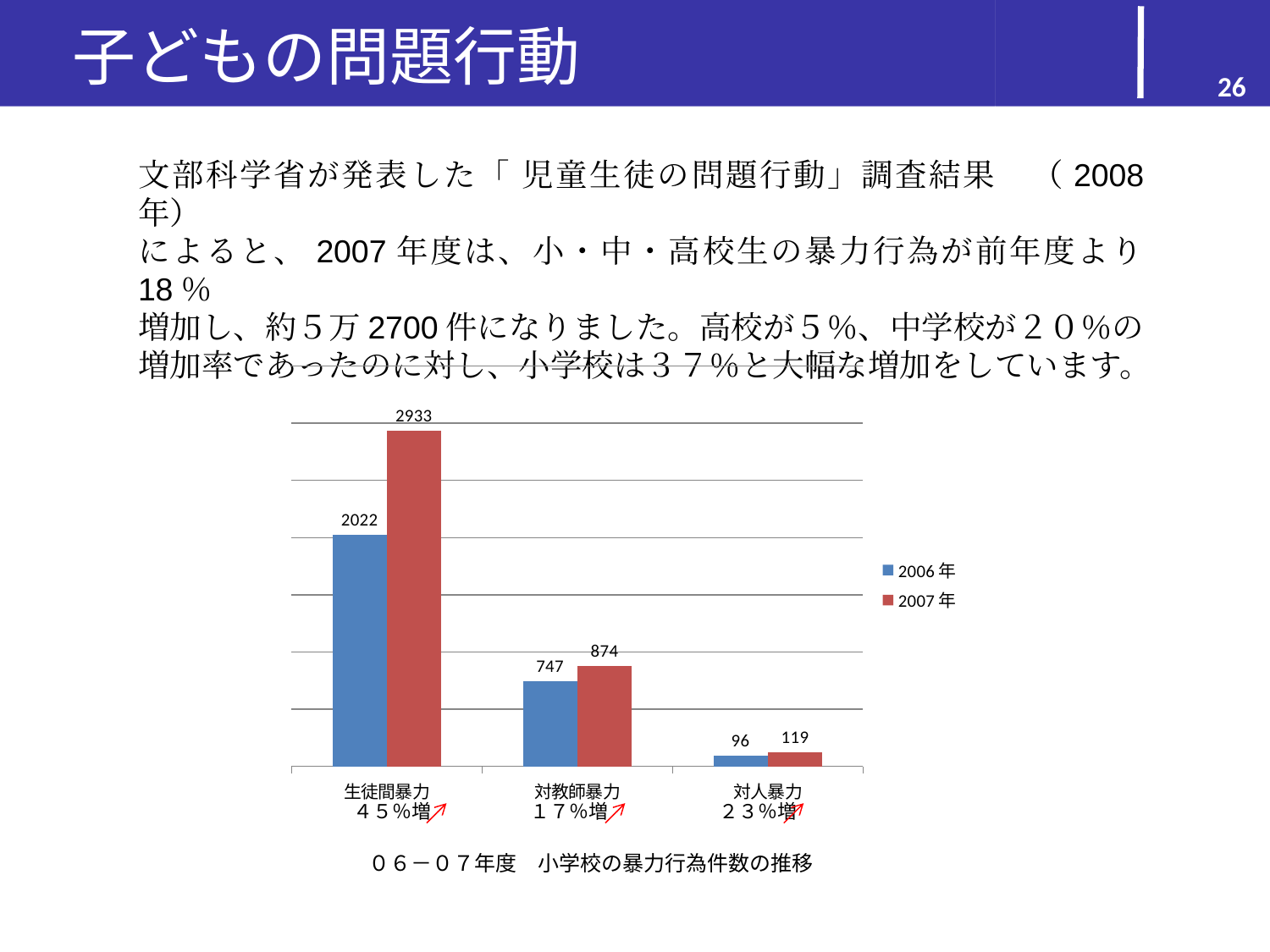

# 子どもの問題行動
26
文部科学省が発表した「 児童生徒の問題行動」調査結果　（2008年）
によると、2007年度は、小・中・高校生の暴力行為が前年度より18％
増加し、約５万2700件になりました。高校が５％、中学校が２０％の
増加率であったのに対し、小学校は３７％と大幅な増加をしています。

### Chart

| Category | 2006年 | 2007年 |
|---|---|---|
| 生徒間暴力 | 2022.0 | 2933.0 |
| 対教師暴力 | 747.0 | 874.0 |
| 対人暴力 | 96.0 | 119.0 |
４５％増
１７％増
２３％増

０６－０７年度　小学校の暴力行為件数の推移